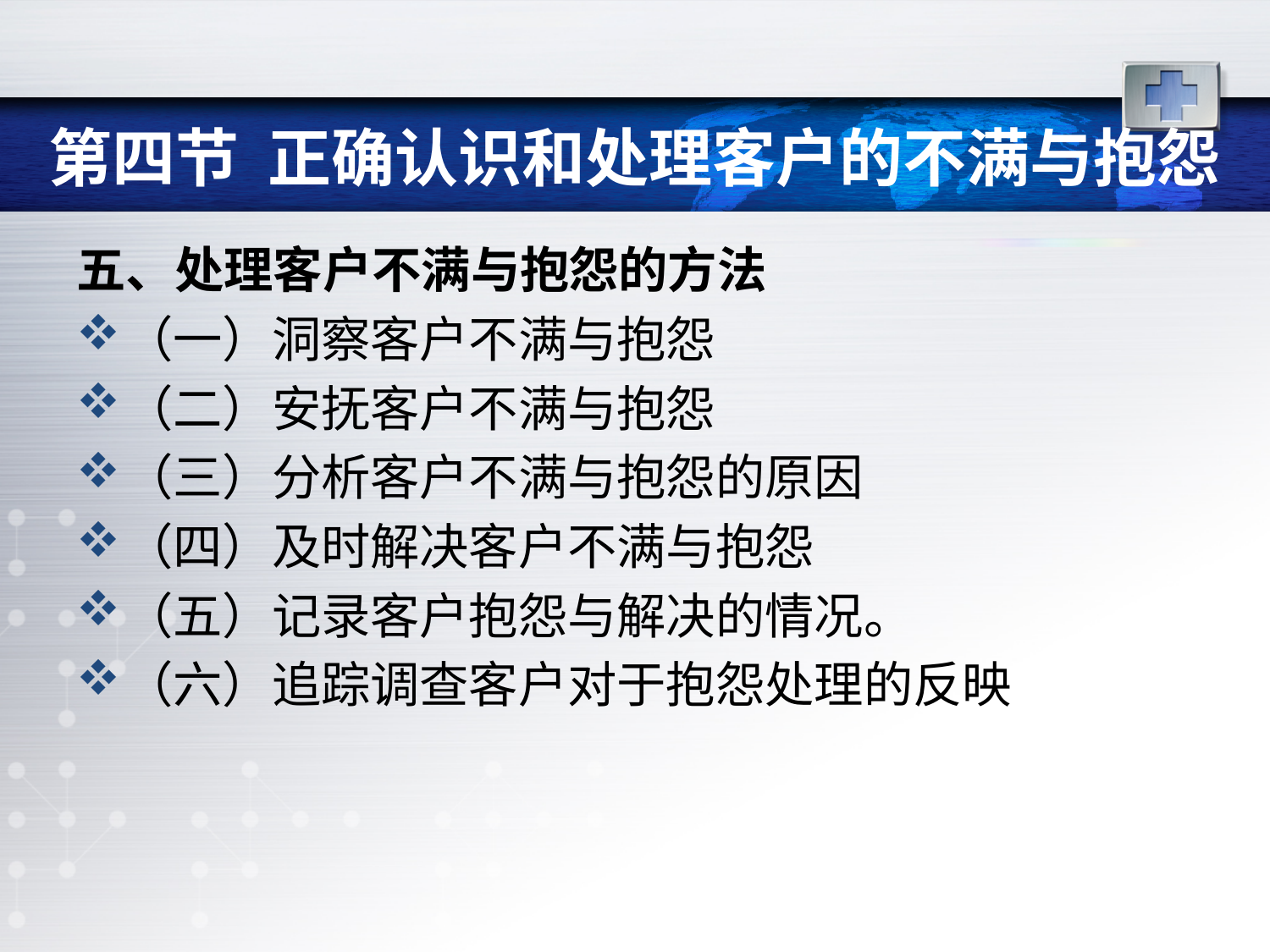

# 第四节  正确认识和处理客户的不满与抱怨
五、处理客户不满与抱怨的方法
（一）洞察客户不满与抱怨
（二）安抚客户不满与抱怨
（三）分析客户不满与抱怨的原因
（四）及时解决客户不满与抱怨
（五）记录客户抱怨与解决的情况。
（六）追踪调查客户对于抱怨处理的反映